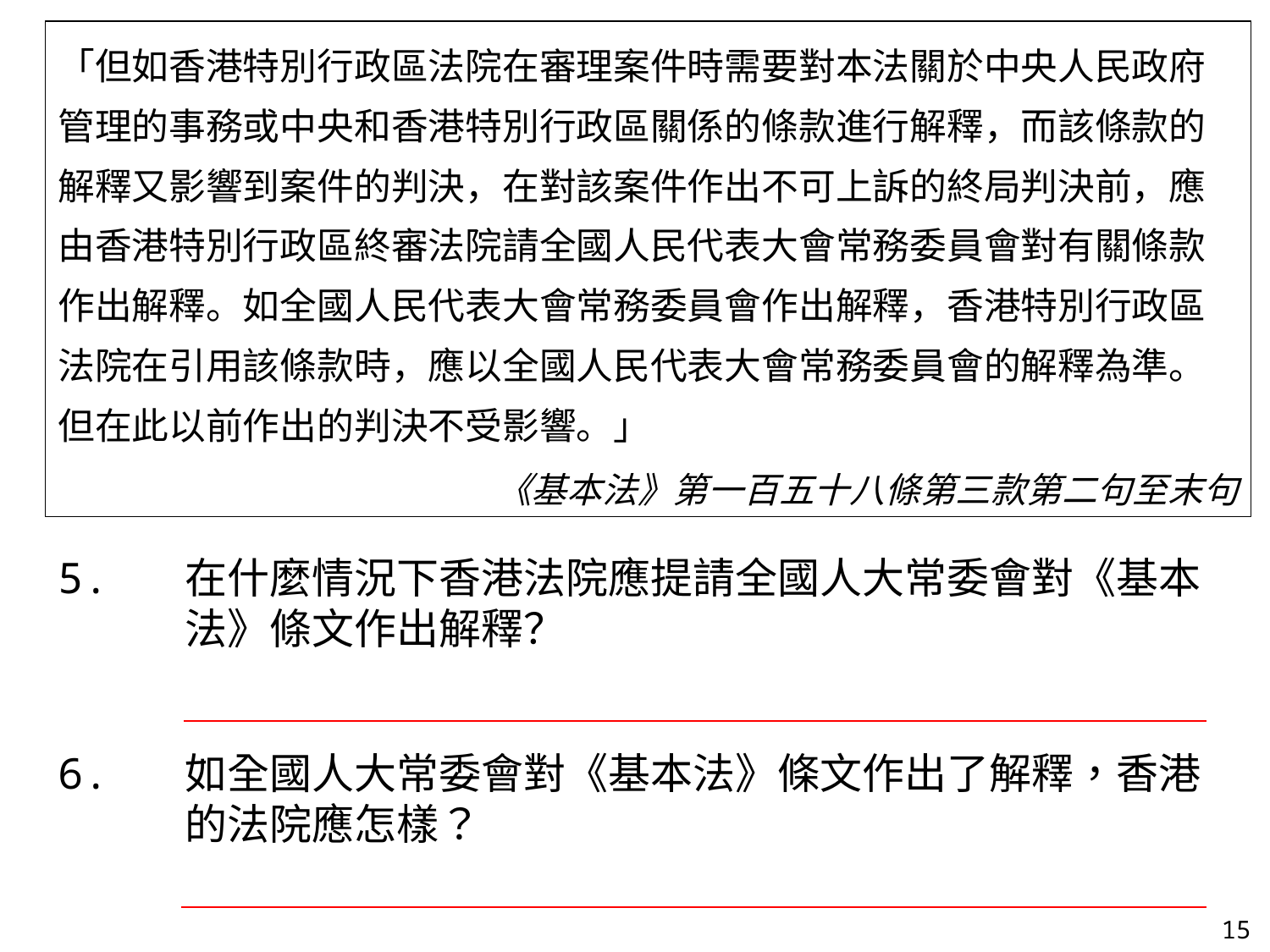

「但如香港特別行政區法院在審理案件時需要對本法關於中央人民政府管理的事務或中央和香港特別行政區關係的條款進行解釋，而該條款的解釋又影響到案件的判決，在對該案件作出不可上訴的終局判決前，應由香港特別行政區終審法院請全國人民代表大會常務委員會對有關條款作出解釋。如全國人民代表大會常務委員會作出解釋，香港特別行政區法院在引用該條款時，應以全國人民代表大會常務委員會的解釋為準。但在此以前作出的判決不受影響。」

《基本法》第一百五十八條第三款第二句至末句

5. 	在什麼情況下香港法院應提請全國人大常委會對《基本	法》條文作出解釋？

6. 	如全國人大常委會對《基本法》條文作出了解釋，香港	的法院應怎樣？
15